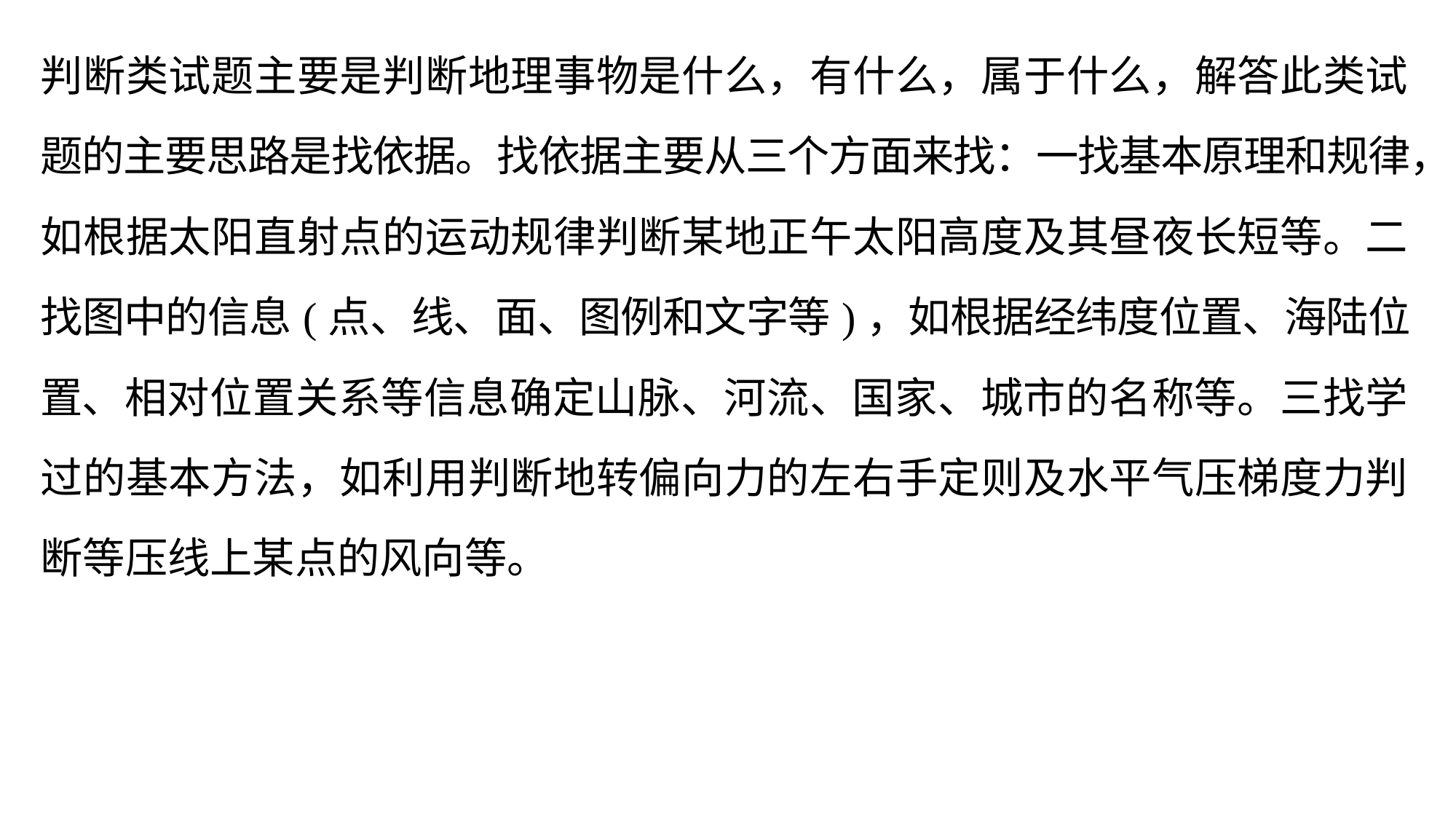

判断类试题主要是判断地理事物是什么，有什么，属于什么，解答此类试题的主要思路是找依据。找依据主要从三个方面来找：一找基本原理和规律，如根据太阳直射点的运动规律判断某地正午太阳高度及其昼夜长短等。二找图中的信息(点、线、面、图例和文字等)，如根据经纬度位置、海陆位置、相对位置关系等信息确定山脉、河流、国家、城市的名称等。三找学过的基本方法，如利用判断地转偏向力的左右手定则及水平气压梯度力判断等压线上某点的风向等。